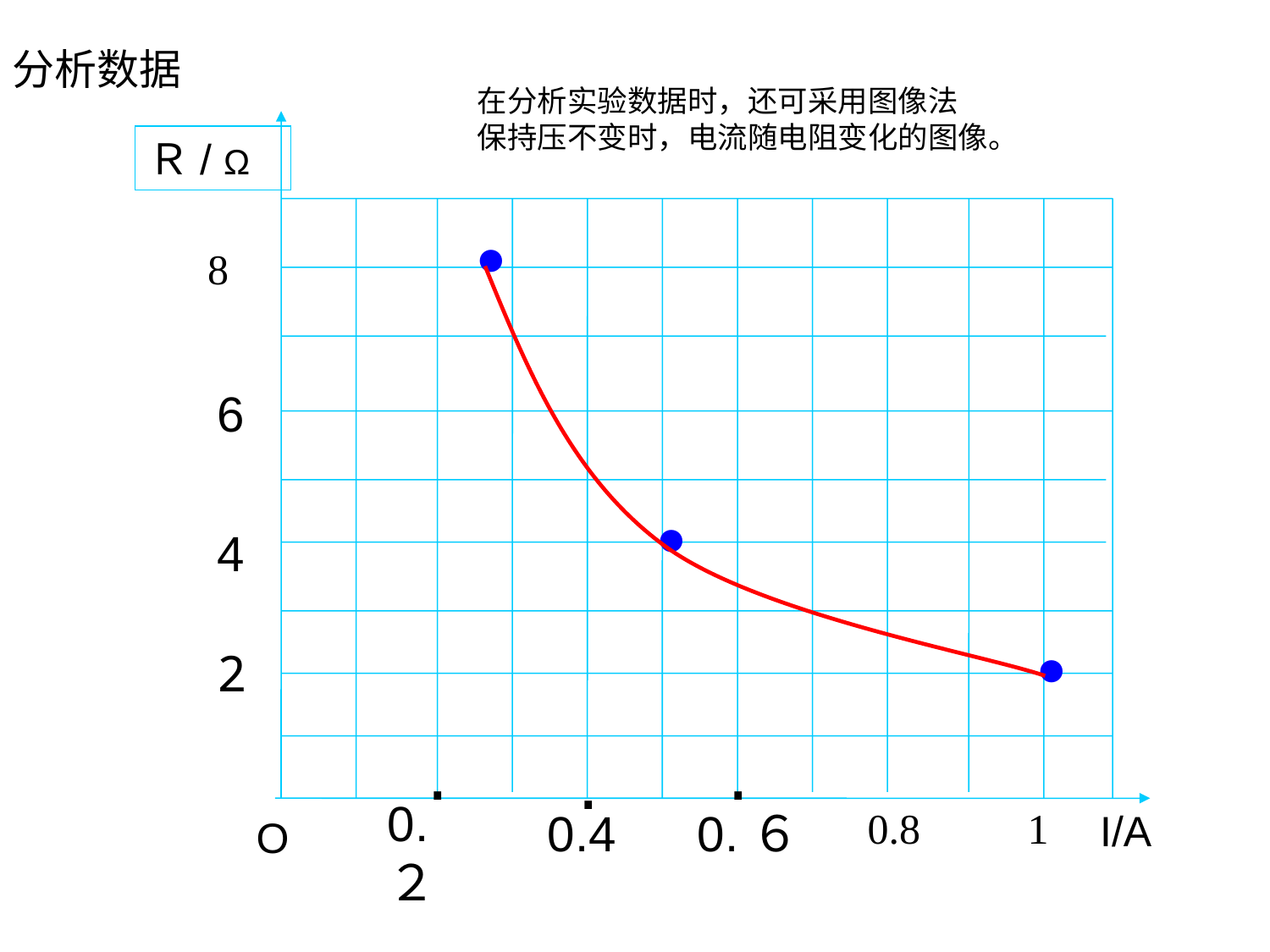

分析数据
在分析实验数据时，还可采用图像法
保持压不变时，电流随电阻变化的图像。

Ｒ/ Ω
．

8

6
．

4
．

2

.
.
.

0.２
0.4
0.６
0.8
1

I/A
O